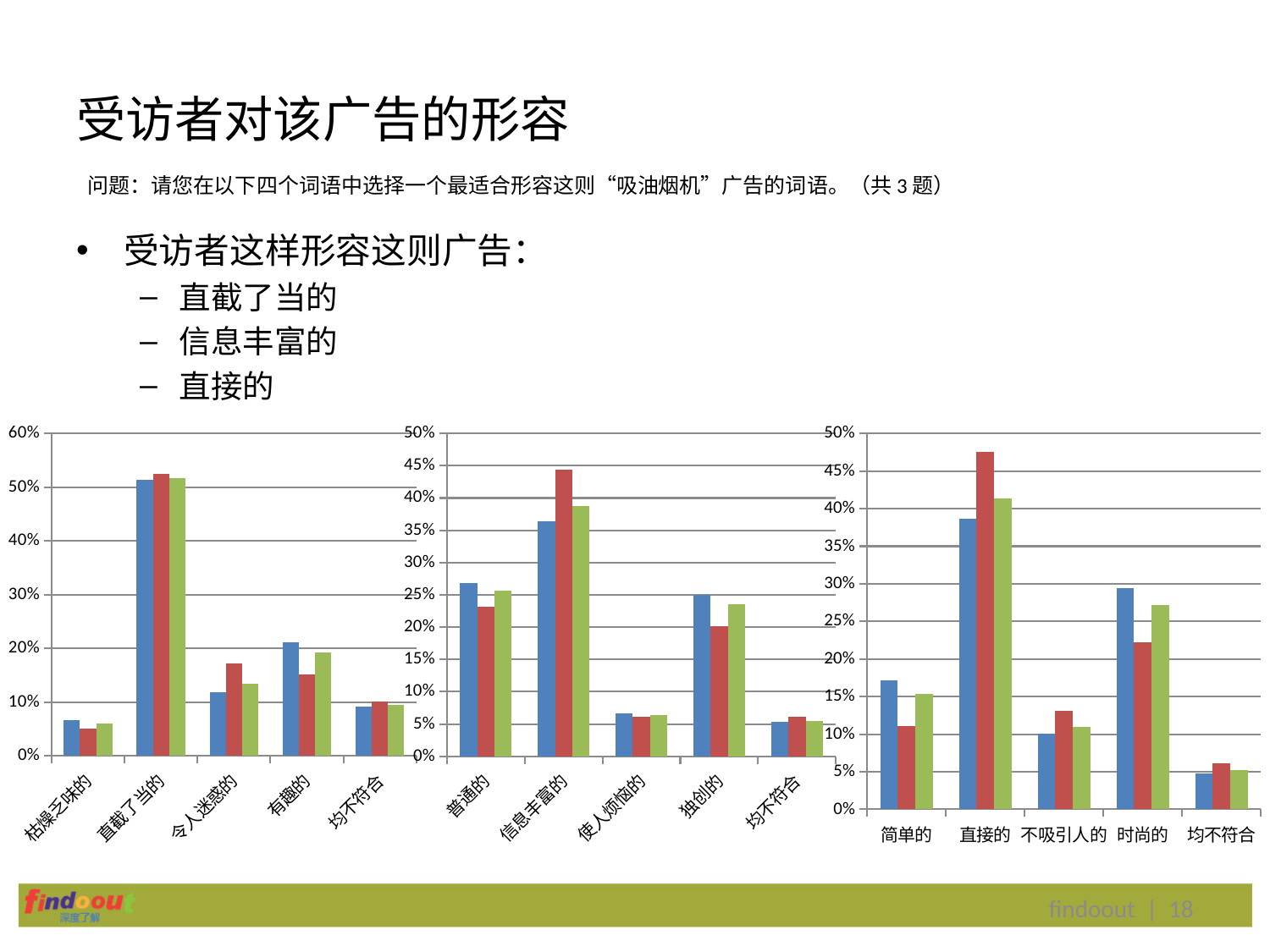

# 受访者对该广告的形容
问题：请您在以下四个词语中选择一个最适合形容这则“吸油烟机”广告的词语。（共3题）
受访者这样形容这则广告：
直截了当的
信息丰富的
直接的

### Chart

| Category | 25-35岁 | 35-45岁 | Total |
|---|---|---|---|
| 枯燥乏味的 | 0.066 | 0.051000000000000004 | 0.06100000000000001 |
| 直截了当的 | 0.513 | 0.525 | 0.517 |
| 令人迷惑的 | 0.11800000000000002 | 0.17200000000000001 | 0.135 |
| 有趣的 | 0.21100000000000008 | 0.15200000000000005 | 0.193 |
| 均不符合 | 0.09200000000000003 | 0.10099999999999998 | 0.09500000000000003 |

### Chart

| Category | 25-35岁 | 35-45岁 | Total |
|---|---|---|---|
| 普通的 | 0.268 | 0.232 | 0.257 |
| 信息丰富的 | 0.36400000000000016 | 0.444 | 0.3880000000000001 |
| 使人烦恼的 | 0.066 | 0.06100000000000001 | 0.06400000000000003 |
| 独创的 | 0.25 | 0.202 | 0.23500000000000001 |
| 均不符合 | 0.05300000000000001 | 0.06100000000000001 | 0.055000000000000014 |

### Chart

| Category | 25-35岁 | 35-45岁 | Total |
|---|---|---|---|
| 简单的 | 0.171 | 0.111 | 0.15300000000000005 |
| 直接的 | 0.3860000000000001 | 0.4750000000000001 | 0.4130000000000001 |
| 不吸引人的 | 0.10099999999999998 | 0.131 | 0.11 |
| 时尚的 | 0.2940000000000001 | 0.222 | 0.272 |
| 均不符合 | 0.048 | 0.06100000000000001 | 0.052000000000000025 |
findoout  |  18